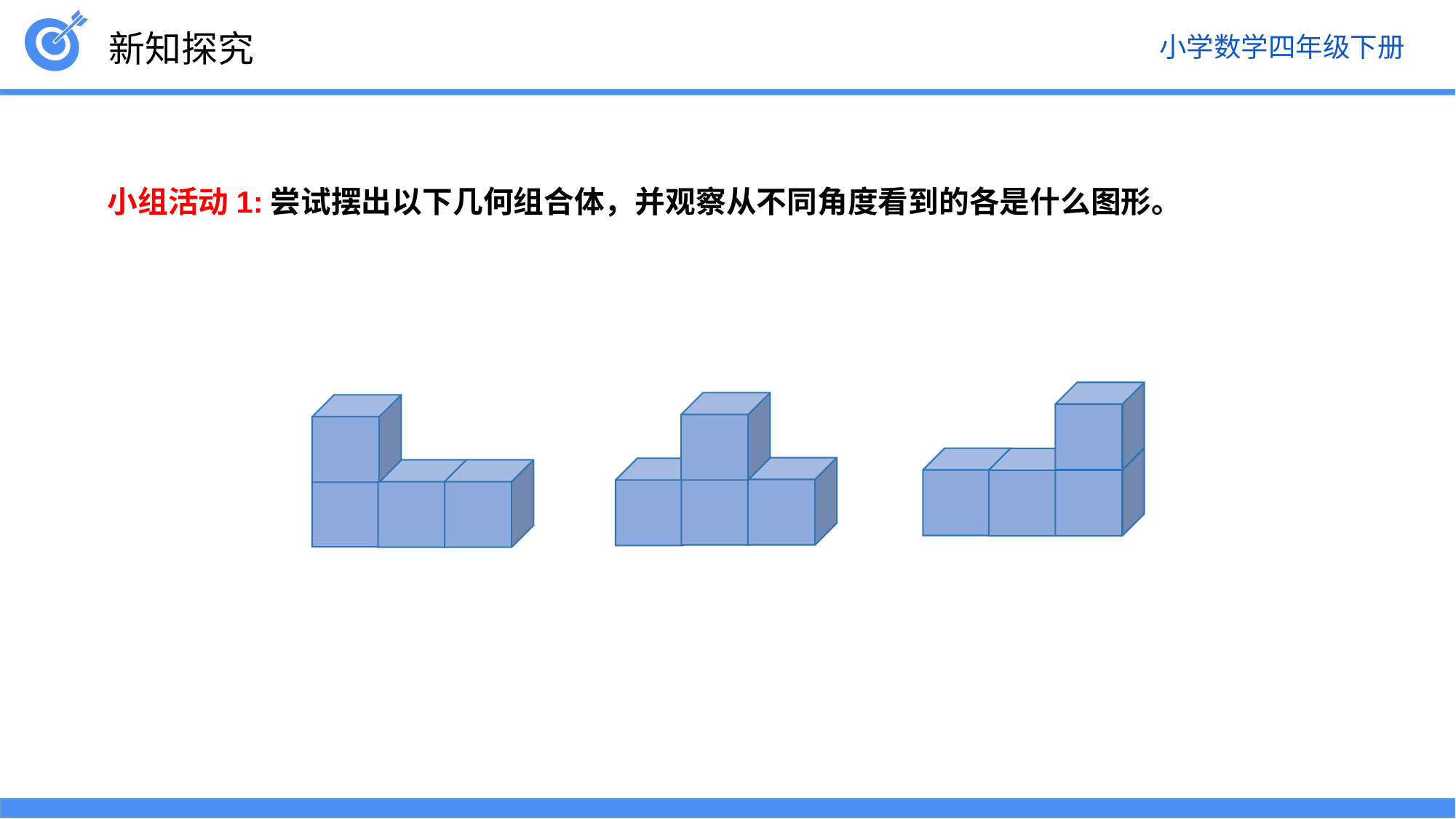

新知探究
小组活动1:尝试摆出以下几何组合体，并观察从不同角度看到的各是什么图形。